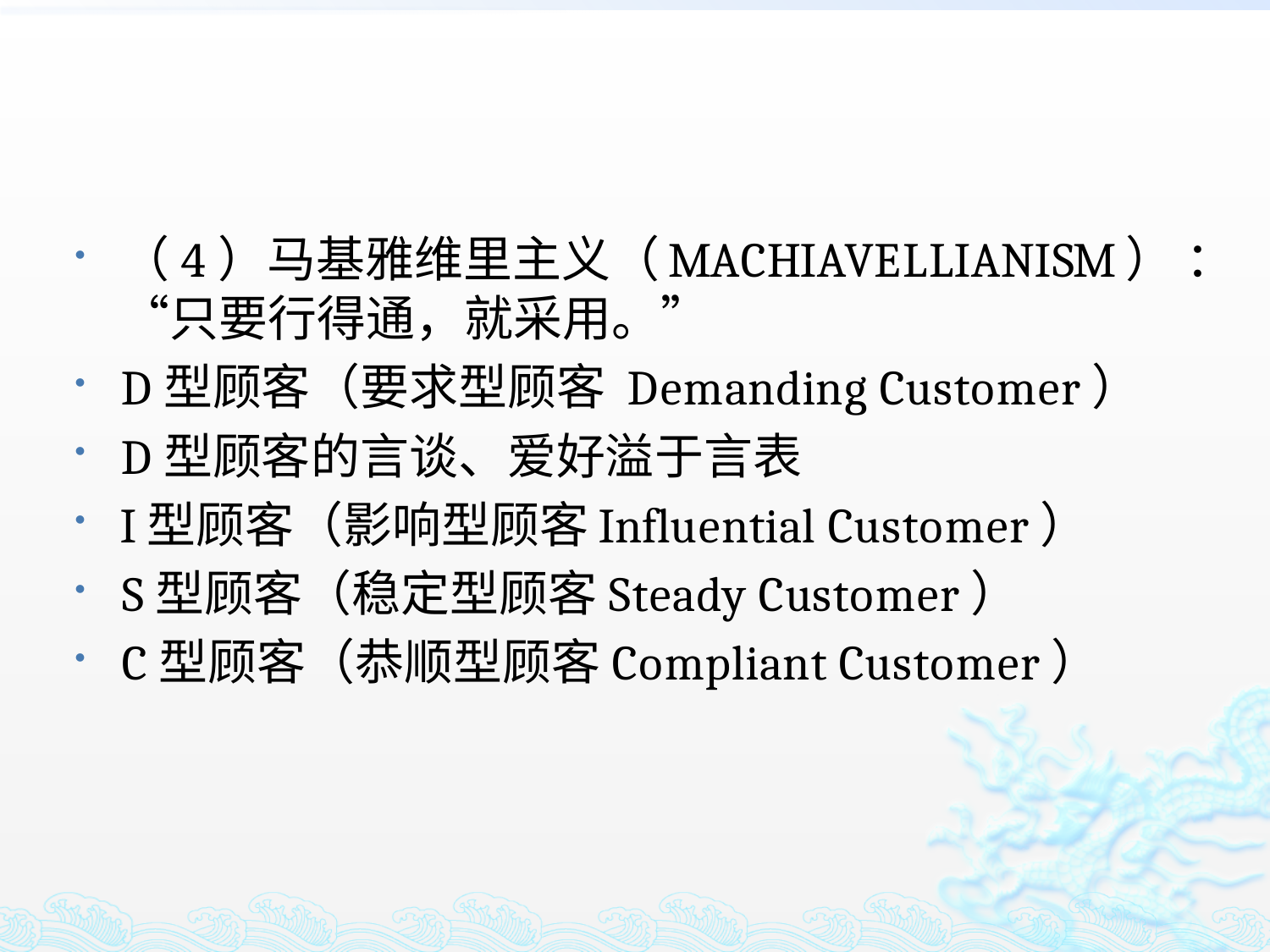

#
（4）马基雅维里主义（MACHIAVELLIANISM） ：“只要行得通，就采用。”
D型顾客（要求型顾客 Demanding Customer）
D型顾客的言谈、爱好溢于言表
I型顾客（影响型顾客Influential Customer）
S型顾客（稳定型顾客Steady Customer）
C型顾客（恭顺型顾客Compliant Customer）